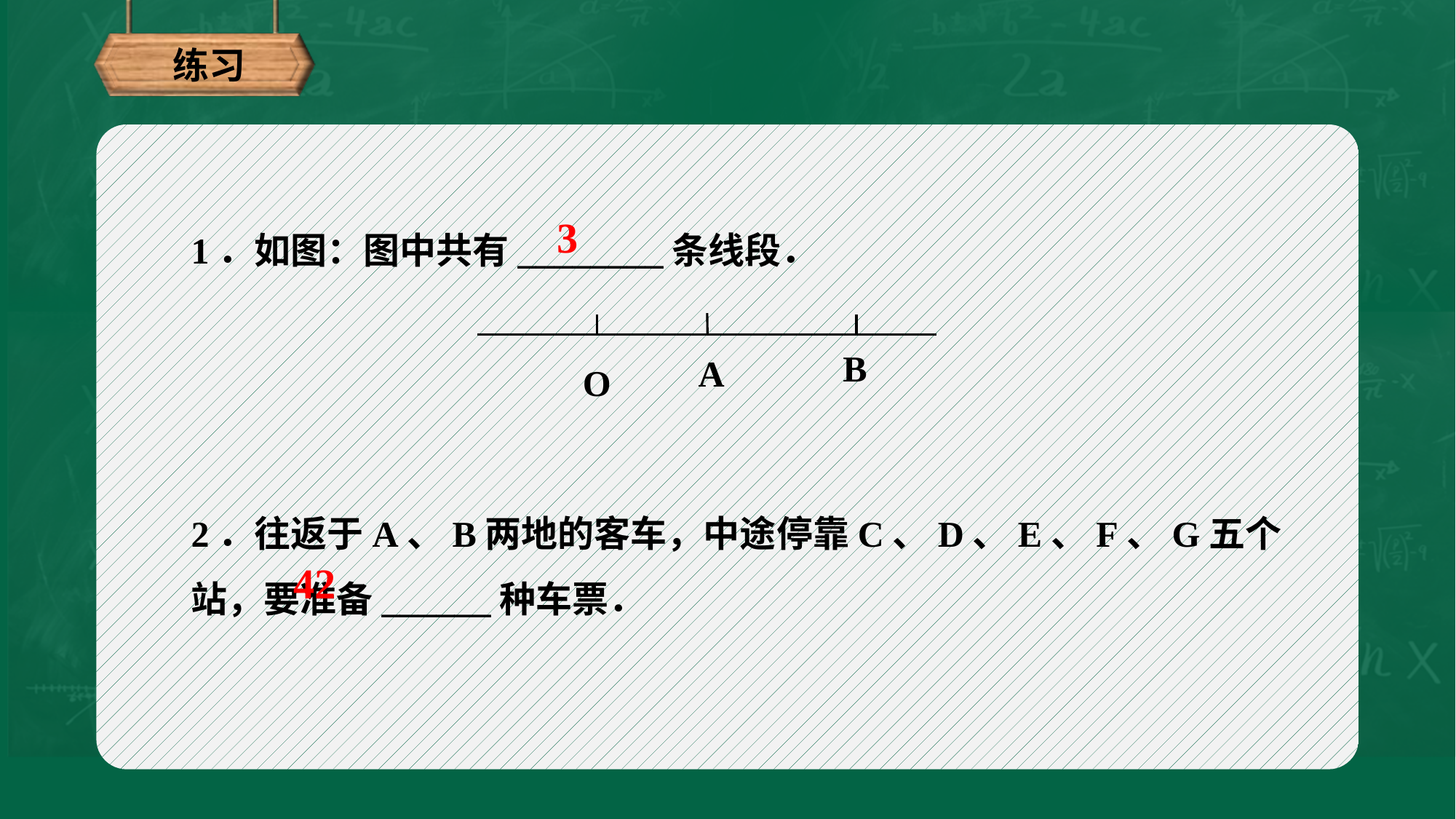

练习
1．如图：图中共有________条线段．
3
B
A
O
2．往返于A、B两地的客车，中途停靠C、D、E、F、G五个站，要准备______种车票．
42